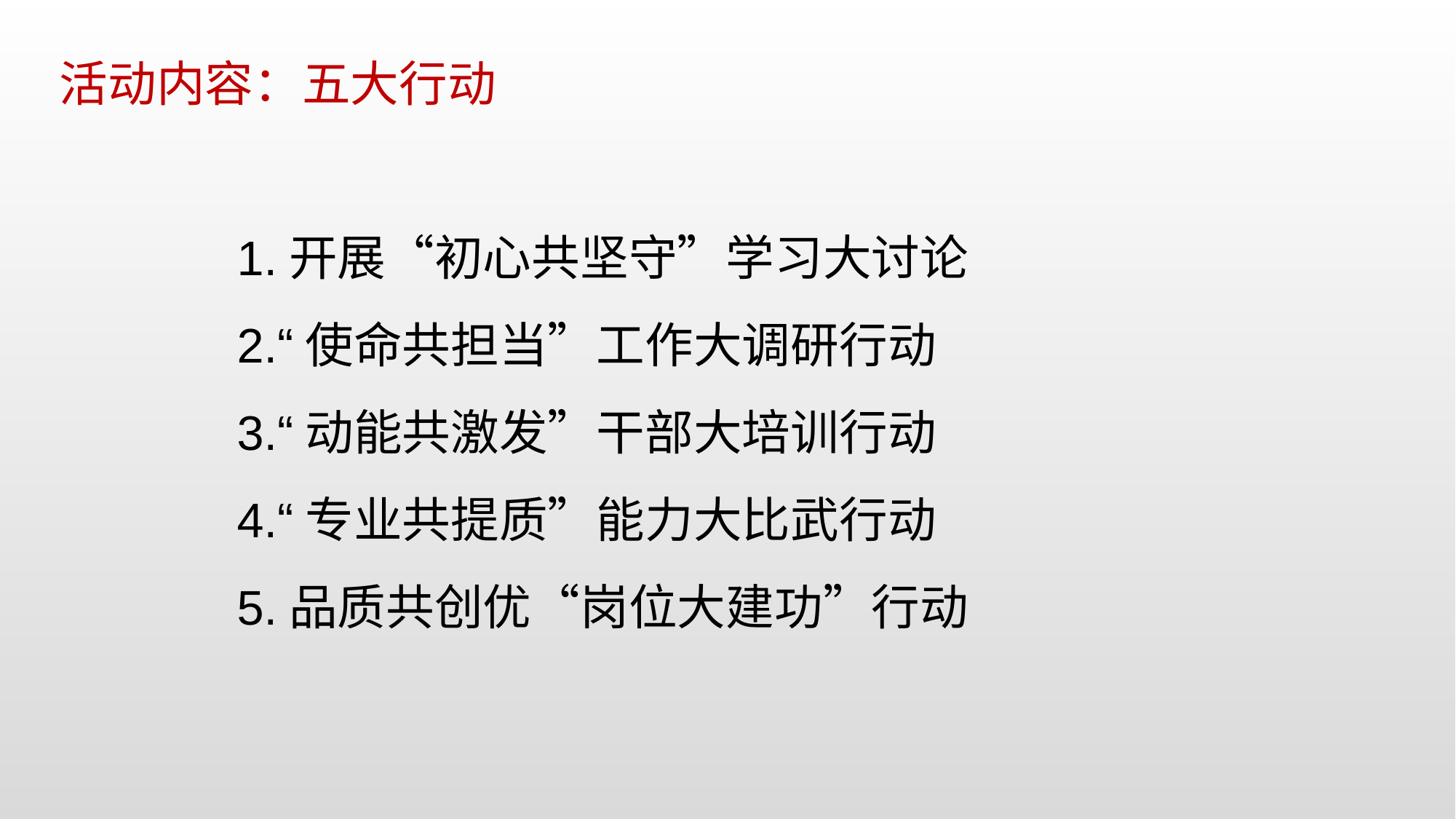

活动内容：五大行动
1.开展“初心共坚守”学习大讨论
2.“使命共担当”工作大调研行动
3.“动能共激发”干部大培训行动
4.“专业共提质”能力大比武行动
5.品质共创优“岗位大建功”行动